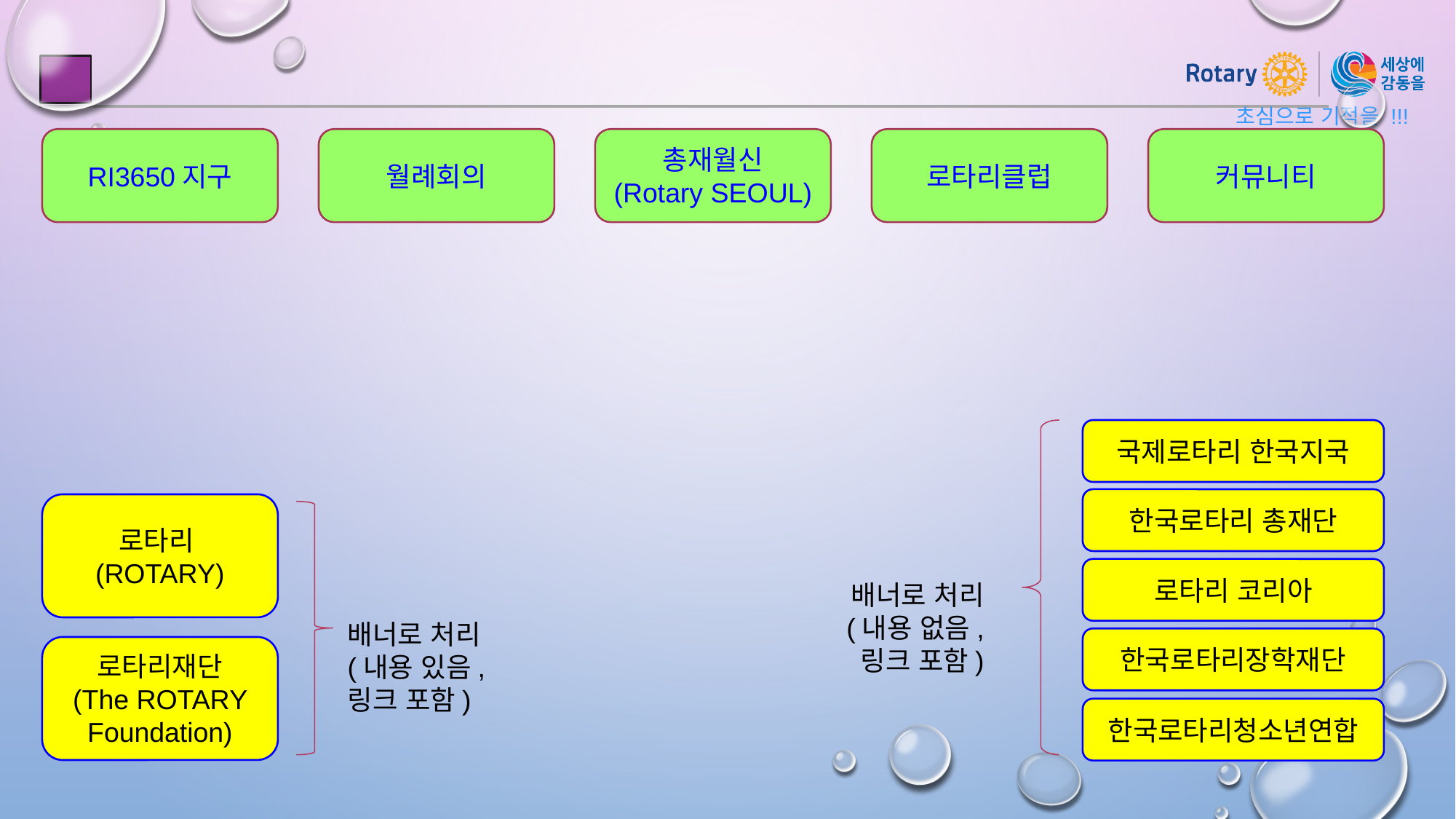

RI3650지구
월례회의
총재월신
(Rotary SEOUL)
로타리클럽
커뮤니티

국제로타리 한국지국
한국로타리 총재단
로타리(ROTARY)

로타리 코리아
배너로 처리
(내용 없음,
링크 포함)
배너로 처리
(내용 있음,
링크 포함)
한국로타리장학재단
로타리재단
(The ROTARY Foundation)
한국로타리청소년연합